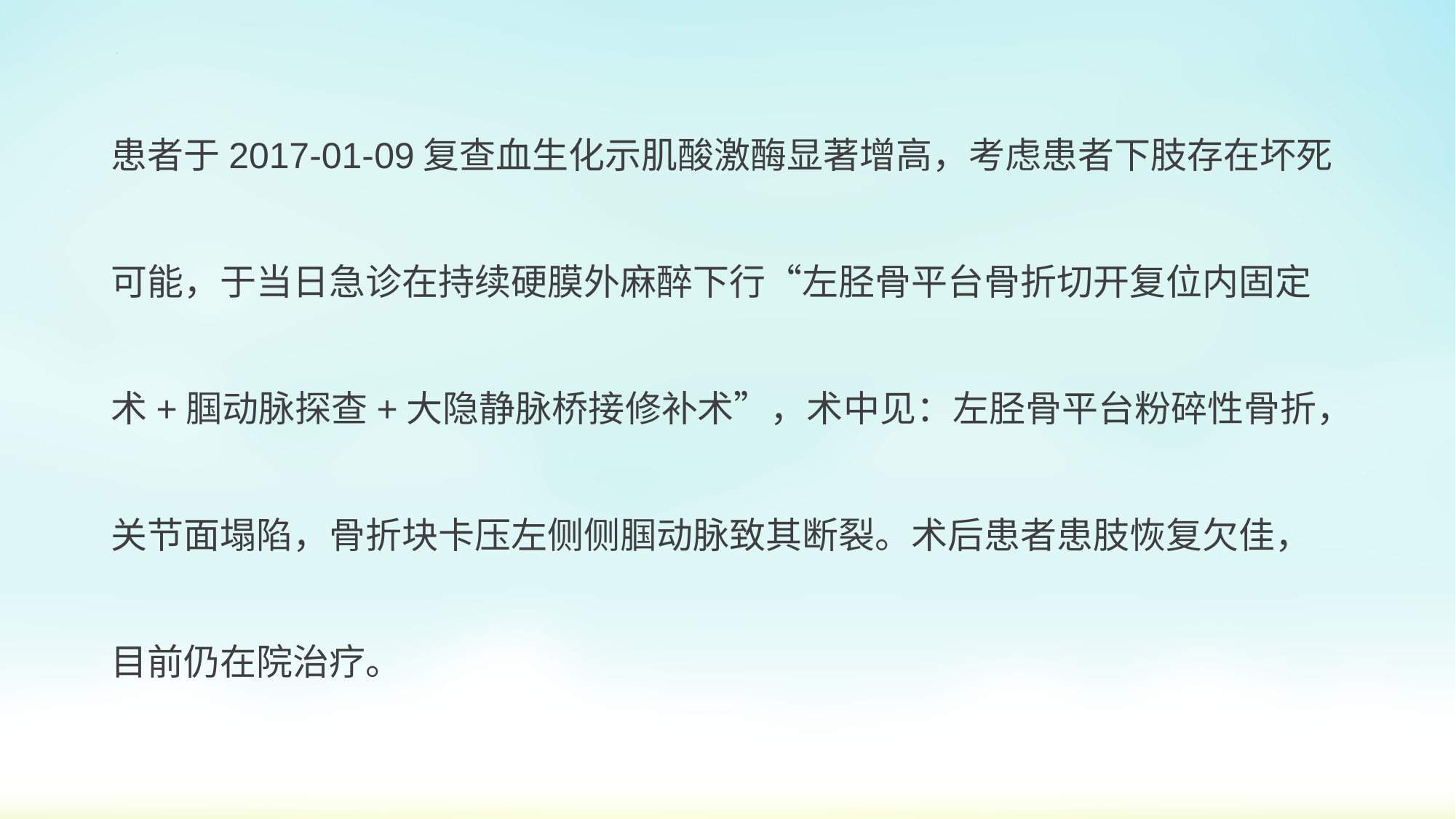

# .
患者于2017-01-09复查血生化示肌酸激酶显著增高，考虑患者下肢存在坏死可能，于当日急诊在持续硬膜外麻醉下行“左胫骨平台骨折切开复位内固定术+腘动脉探查+大隐静脉桥接修补术”，术中见：左胫骨平台粉碎性骨折，关节面塌陷，骨折块卡压左侧侧腘动脉致其断裂。术后患者患肢恢复欠佳，目前仍在院治疗。